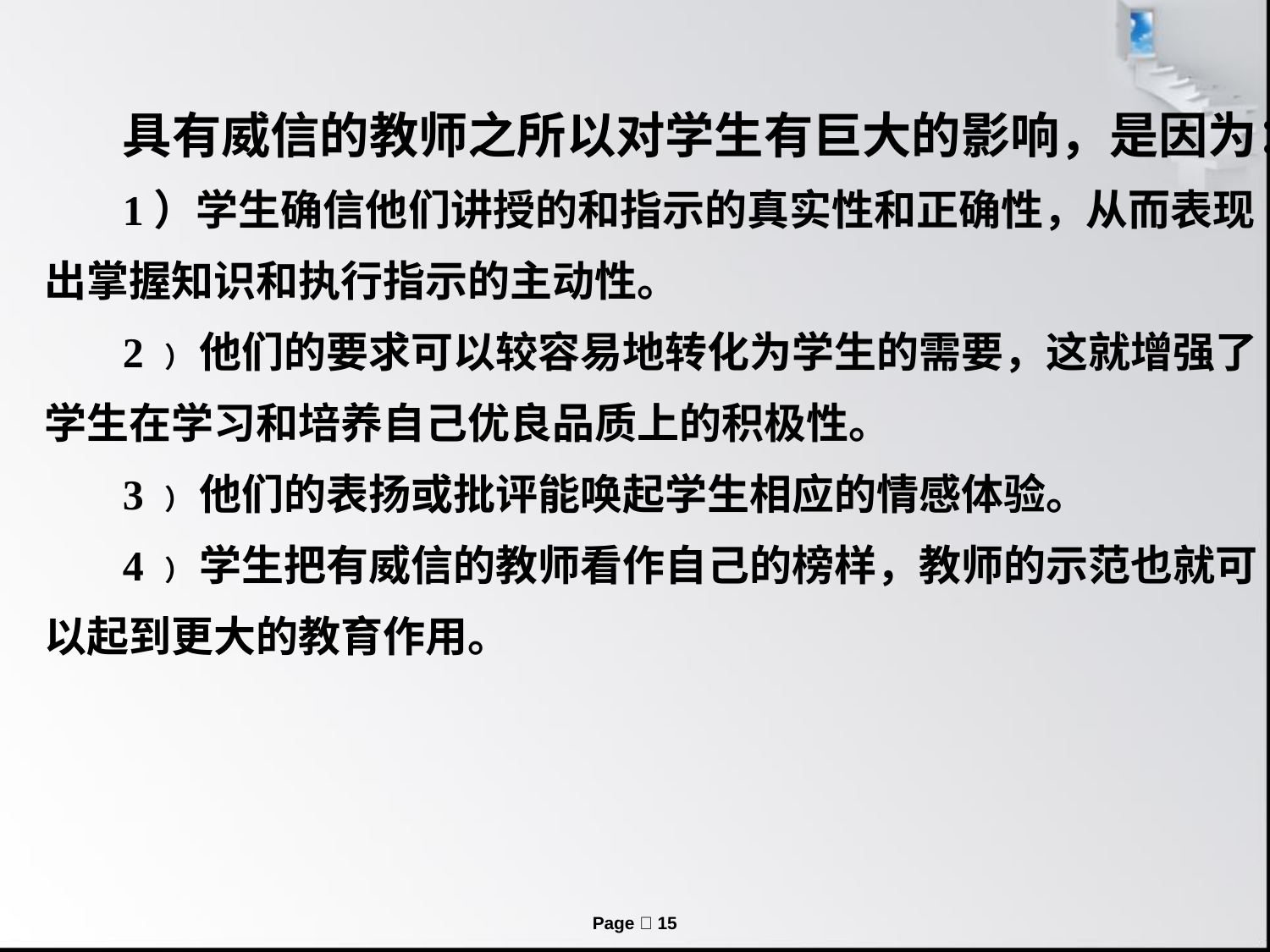

具有威信的教师之所以对学生有巨大的影响，是因为：
1）学生确信他们讲授的和指示的真实性和正确性，从而表现出掌握知识和执行指示的主动性。
2 ） 他们的要求可以较容易地转化为学生的需要，这就增强了学生在学习和培养自己优良品质上的积极性。
3 ） 他们的表扬或批评能唤起学生相应的情感体验。
4 ） 学生把有威信的教师看作自己的榜样，教师的示范也就可以起到更大的教育作用。